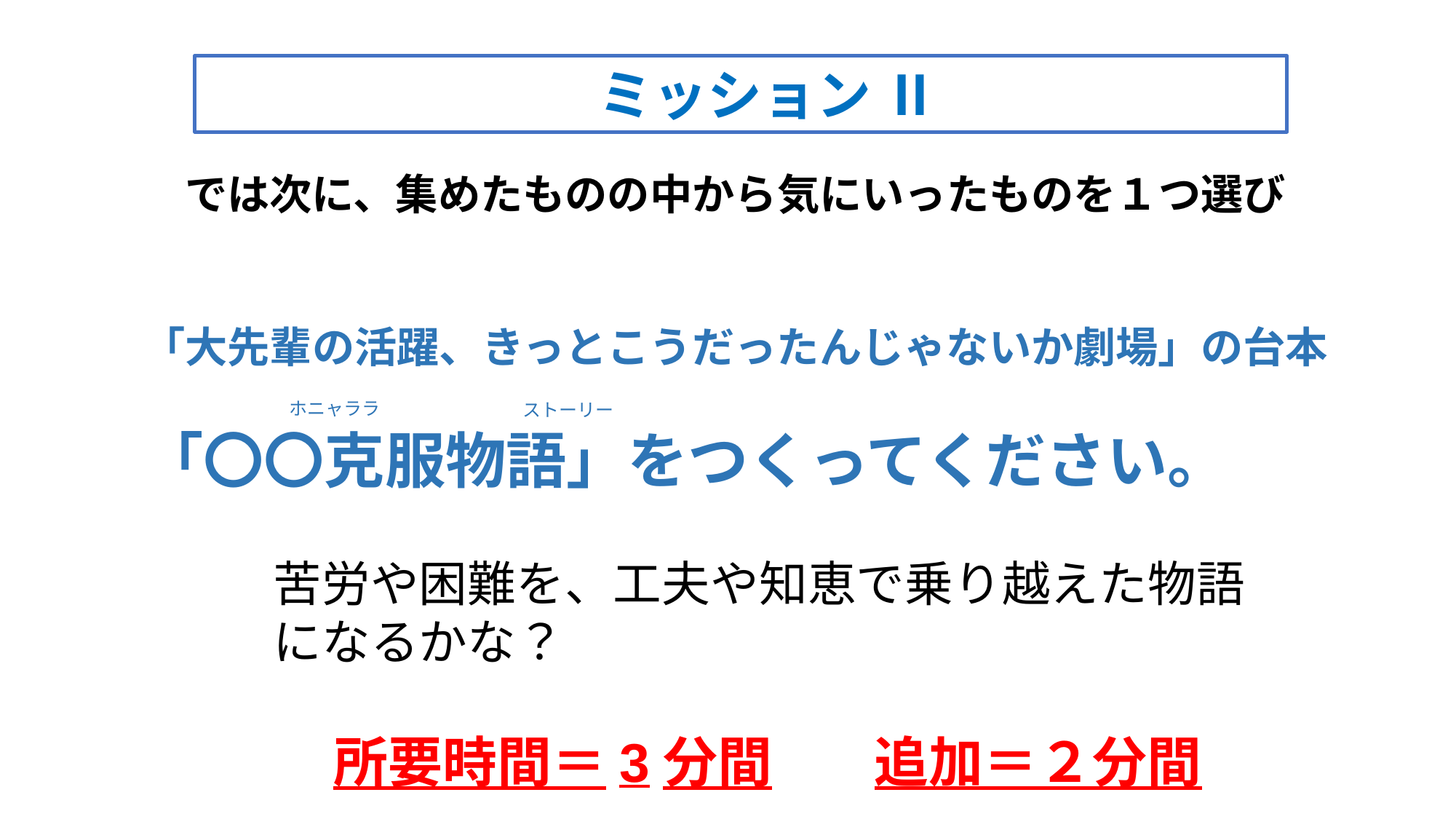

ミッション Ⅱ
　では次に、集めたものの中から気にいったものを１つ選び

「大先輩の活躍、きっとこうだったんじゃないか劇場」の台本

「〇〇克服物語」をつくってください。
ホニャララ
ストーリー
苦労や困難を、工夫や知恵で乗り越えた物語になるかな？
追加＝２分間
所要時間＝3分間